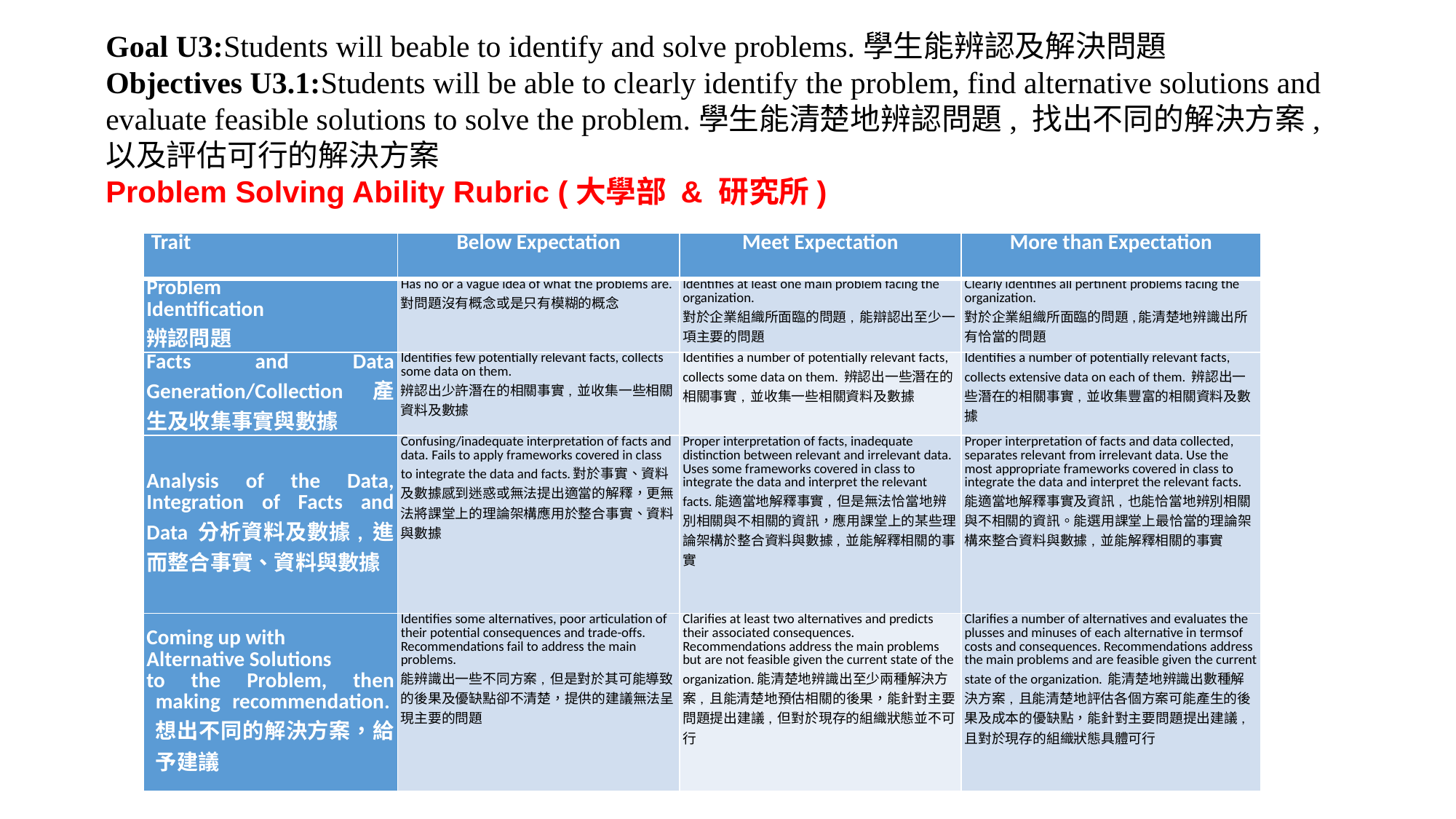

# Goal U3:Students will beable to identify and solve problems.學生能辨認及解決問題 Objectives U3.1:Students will be able to clearly identify the problem, find alternative solutions and evaluate feasible solutions to solve the problem.學生能清楚地辨認問題, 找出不同的解決方案, 以及評估可行的解決方案 Problem Solving Ability Rubric (大學部 & 研究所)
| Trait | Below Expectation | Meet Expectation | More than Expectation |
| --- | --- | --- | --- |
| Problem Identification 辨認問題 | Has no or a vague idea of what the problems are. 對問題沒有概念或是只有模糊的概念 | Identifies at least one main problem facing the organization. 對於企業組織所面臨的問題, 能辯認出至少一項主要的問題 | Clearly identifies all pertinent problems facing the organization. 對於企業組織所面臨的問題,能清楚地辨識出所有恰當的問題 |
| Facts and Data Generation/Collection 產生及收集事實與數據 | Identifies few potentially relevant facts, collects some data on them. 辨認出少許潛在的相關事實, 並收集一些相關資料及數據 | Identifies a number of potentially relevant facts, collects some data on them. 辨認出一些潛在的相關事實, 並收集一些相關資料及數據 | Identifies a number of potentially relevant facts, collects extensive data on each of them. 辨認出一些潛在的相關事實, 並收集豐富的相關資料及數據 |
| Analysis of the Data, Integration of Facts and Data 分析資料及數據, 進而整合事實、資料與數據 | Confusing/inadequate interpretation of facts and data. Fails to apply frameworks covered in class to integrate the data and facts.對於事實、資料及數據感到迷惑或無法提出適當的解釋，更無法將課堂上的理論架構應用於整合事實、資料與數據 | Proper interpretation of facts, inadequate distinction between relevant and irrelevant data. Uses some frameworks covered in class to integrate the data and interpret the relevant facts.能適當地解釋事實, 但是無法恰當地辨別相關與不相關的資訊，應用課堂上的某些理論架構於整合資料與數據, 並能解釋相關的事實 | Proper interpretation of facts and data collected, separates relevant from irrelevant data. Use the most appropriate frameworks covered in class to integrate the data and interpret the relevant facts.能適當地解釋事實及資訊, 也能恰當地辨別相關與不相關的資訊。能選用課堂上最恰當的理論架構來整合資料與數據, 並能解釋相關的事實 |
| Coming up with Alternative Solutions to the Problem, then making recommendation.想出不同的解決方案，給予建議 | Identifies some alternatives, poor articulation of their potential consequences and trade-offs. Recommendations fail to address the main problems. 能辨識出一些不同方案, 但是對於其可能導致的後果及優缺點卻不清楚，提供的建議無法呈現主要的問題 | Clarifies at least two alternatives and predicts their associated consequences. Recommendations address the main problems but are not feasible given the current state of the organization.能清楚地辨識出至少兩種解決方案, 且能清楚地預估相關的後果，能針對主要問題提出建議, 但對於現存的組織狀態並不可行 | Clarifies a number of alternatives and evaluates the plusses and minuses of each alternative in termsof costs and consequences. Recommendations address the main problems and are feasible given the current state of the organization. 能清楚地辨識出數種解決方案, 且能清楚地評估各個方案可能產生的後果及成本的優缺點，能針對主要問題提出建議, 且對於現存的組織狀態具體可行 |